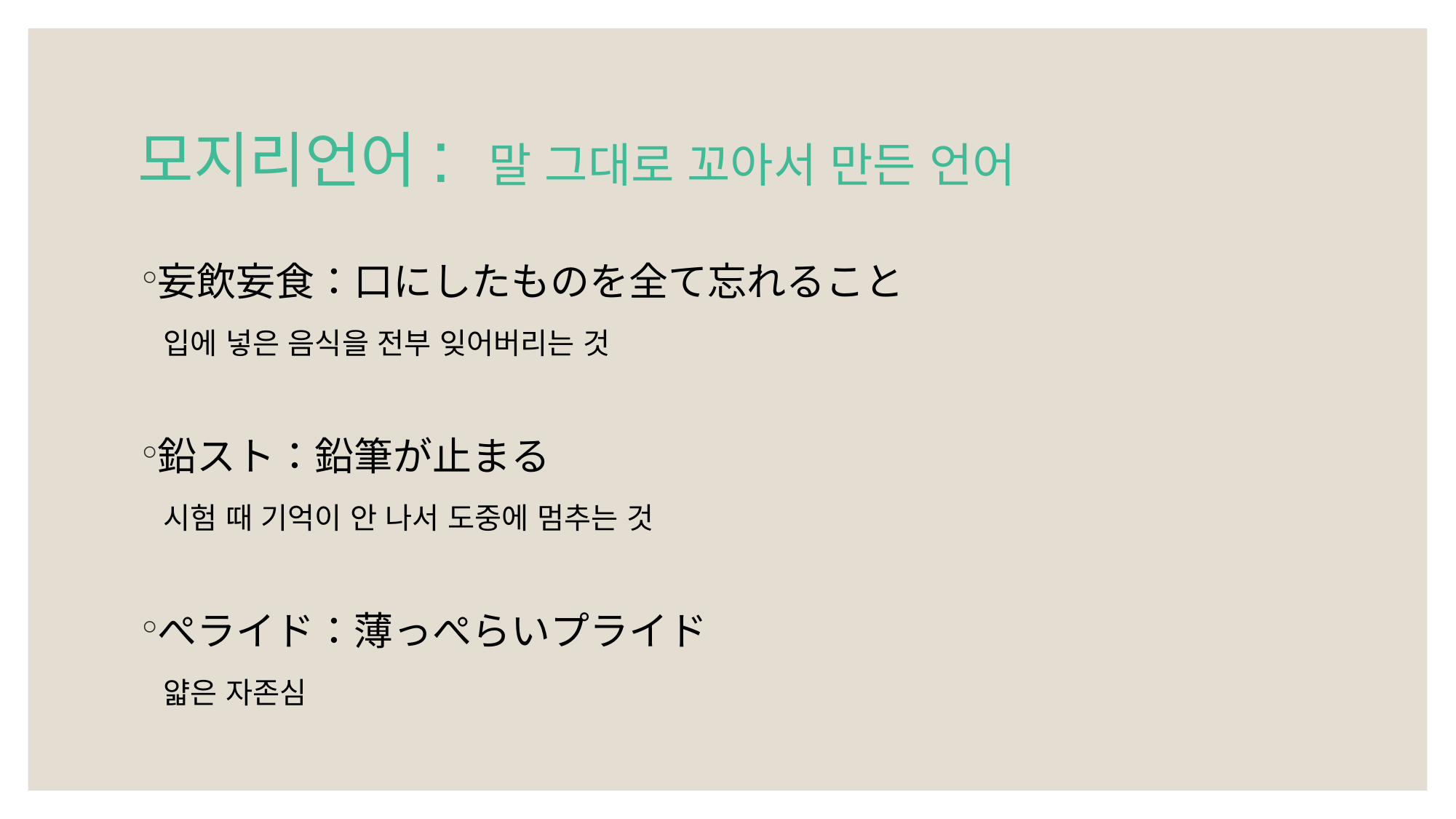

# 모지리언어: 말 그대로 꼬아서 만든 언어
妄飲妄食：口にしたものを全て忘れること
  입에 넣은 음식을 전부 잊어버리는 것

鉛スト：鉛筆が止まる
  시험 때 기억이 안 나서 도중에 멈추는 것

ぺライド：薄っぺらいプライド
  얇은 자존심